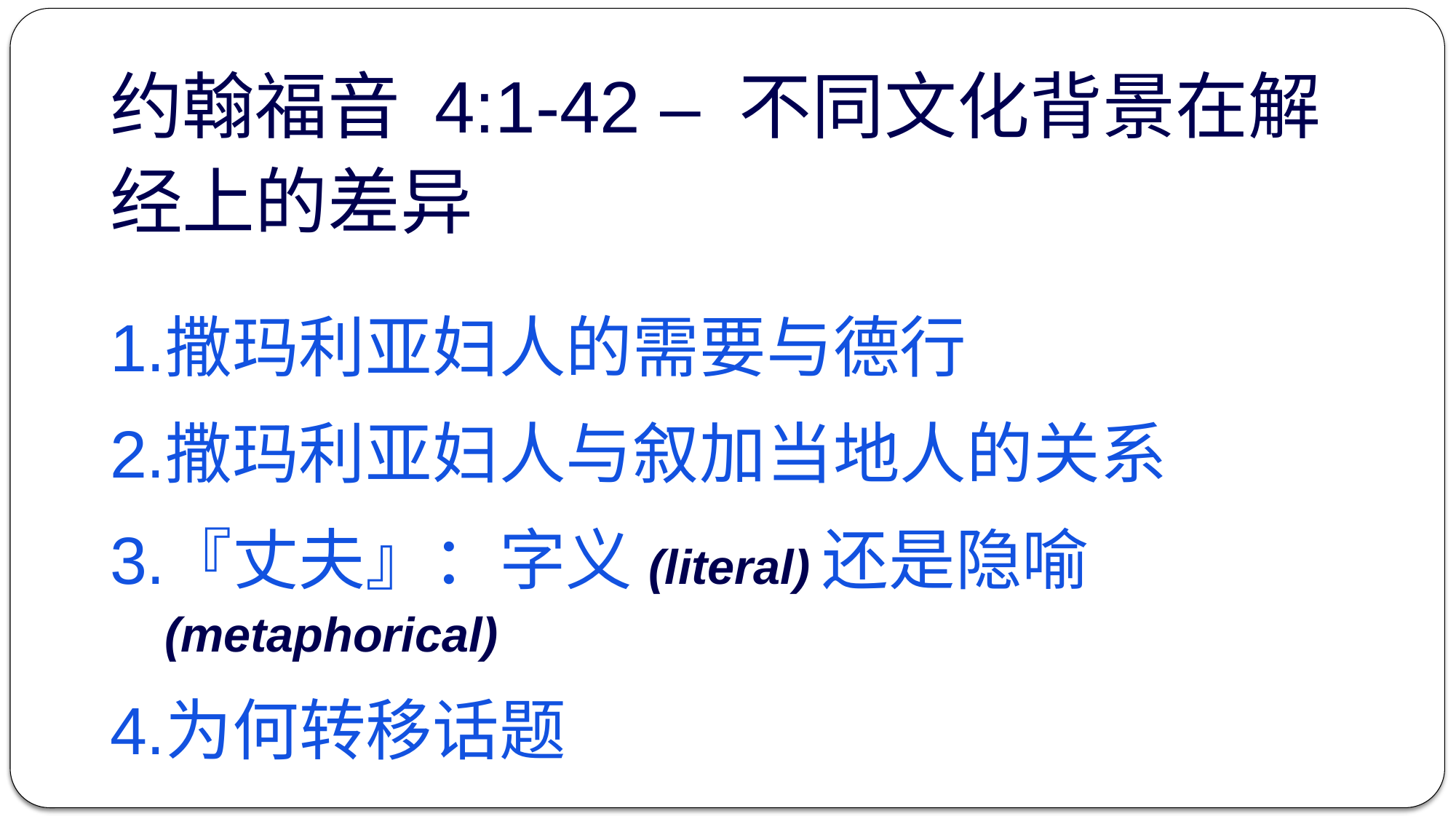

# 约翰福音 4:1-42 – 不同文化背景在解经上的差异
撒玛利亚妇人的需要与德行
撒玛利亚妇人与叙加当地人的关系
『丈夫』：字义(literal)还是隐喻(metaphorical)
为何转移话题